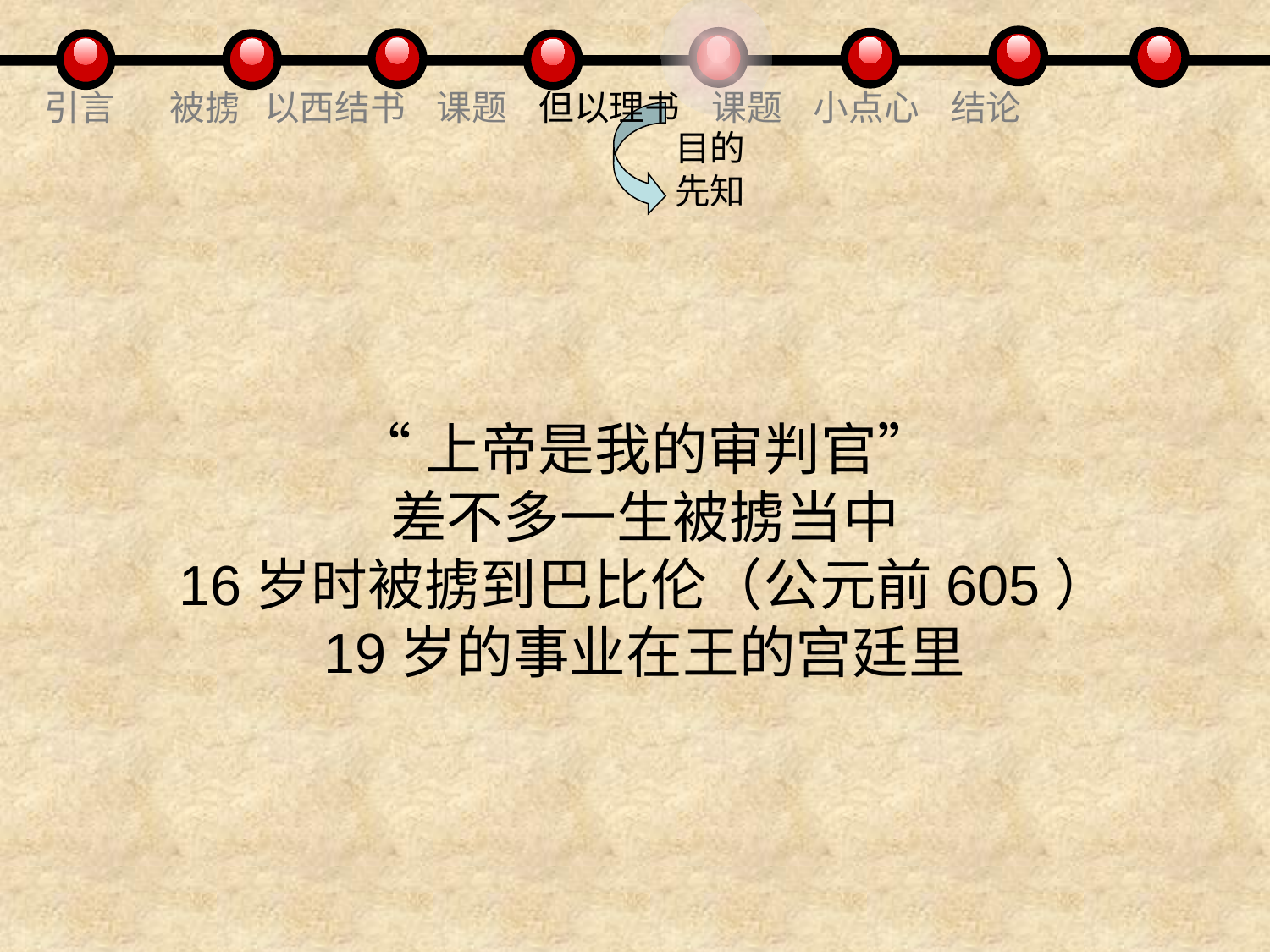

引言       被掳   以西结书    课题    但以理书    课题    小点心    结论

目的
先知
“上帝是我的审判官”
差不多一生被掳当中
16岁时被掳到巴比伦（公元前605）
19岁的事业在王的宫廷里